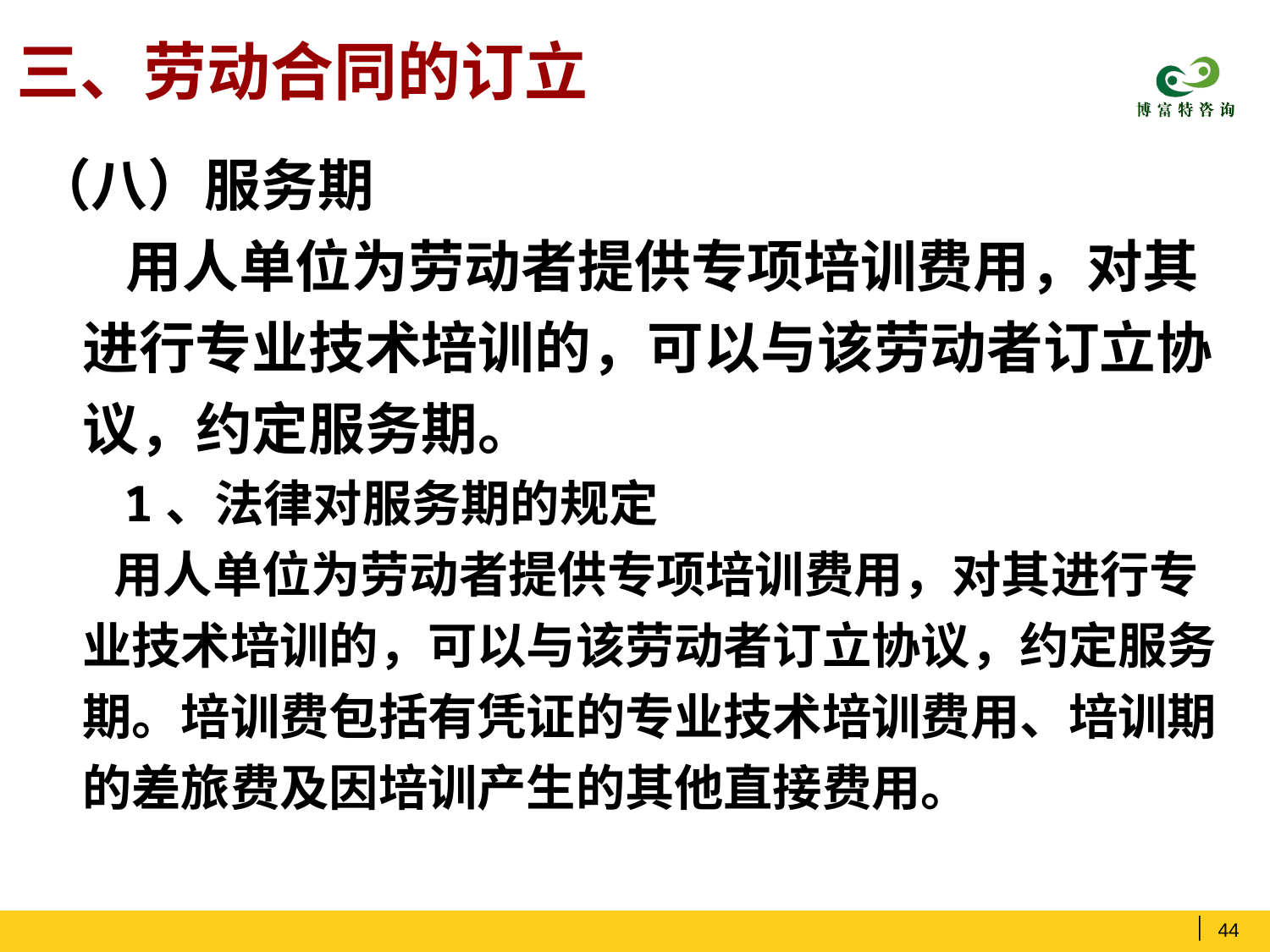

# 三、劳动合同的订立
（八）服务期
      用人单位为劳动者提供专项培训费用，对其进行专业技术培训的，可以与该劳动者订立协议，约定服务期。
   1、法律对服务期的规定
      用人单位为劳动者提供专项培训费用，对其进行专业技术培训的，可以与该劳动者订立协议，约定服务期。培训费包括有凭证的专业技术培训费用、培训期的差旅费及因培训产生的其他直接费用。